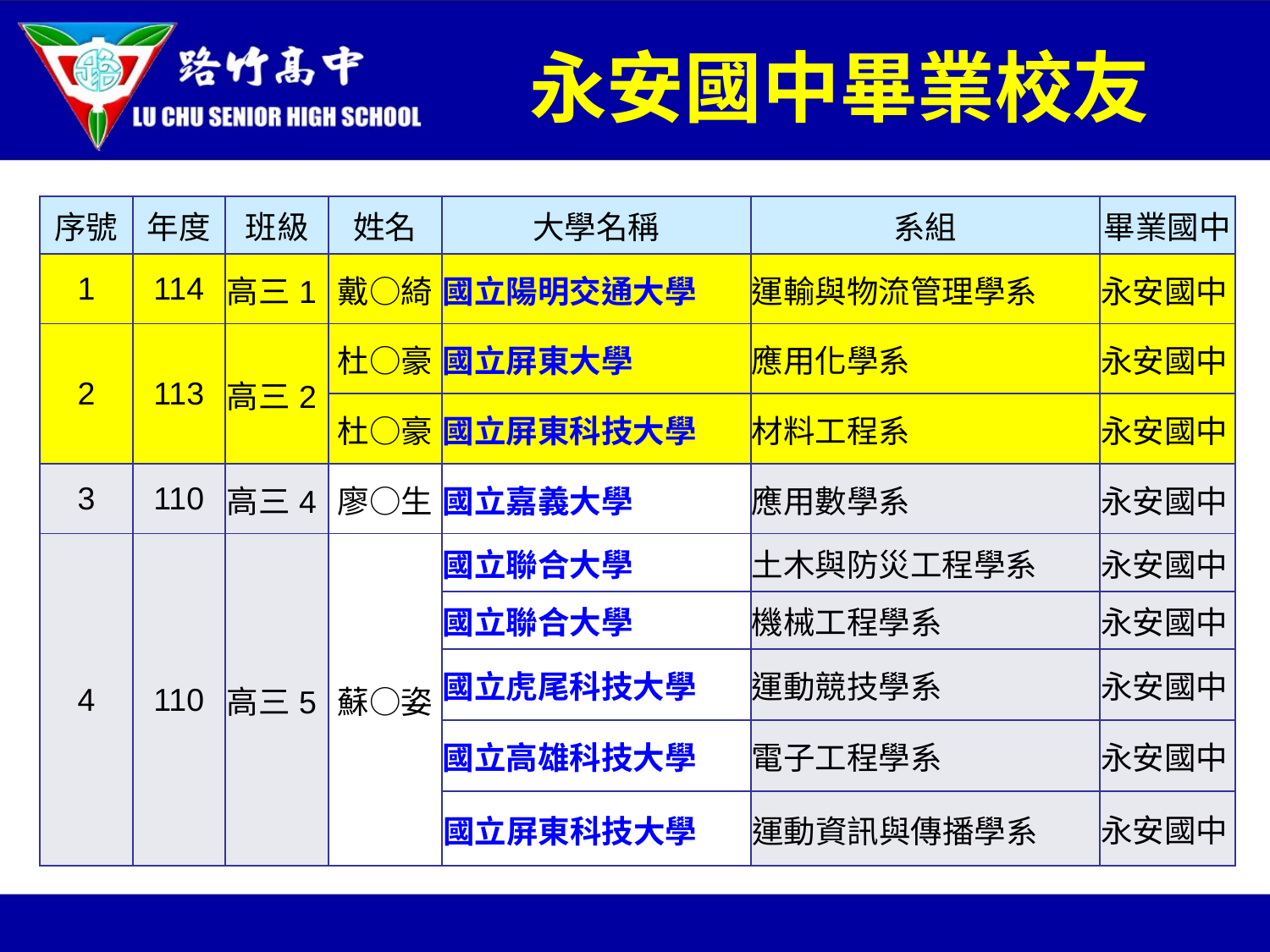

# 永安國中畢業校友
| 序號 | 年度 | 班級 | 姓名 | 大學名稱 | 系組 | 畢業國中 |
| --- | --- | --- | --- | --- | --- | --- |
| 1 | 114 | 高三1 | 戴○綺 | 國立陽明交通大學 | 運輸與物流管理學系 | 永安國中 |
| 2 | 113 | 高三2 | 杜○豪 | 國立屏東大學 | 應用化學系 | 永安國中 |
|  |  |  | 杜○豪 | 國立屏東科技大學 | 材料工程系 | 永安國中 |
| 3 | 110 | 高三4 | 廖○生 | 國立嘉義大學 | 應用數學系 | 永安國中 |
| 4 | 110 | 高三5 | 蘇○姿 | 國立聯合大學 | 土木與防災工程學系 | 永安國中 |
|  |  |  |  | 國立聯合大學 | 機械工程學系 | 永安國中 |
|  |  |  |  | 國立虎尾科技大學 | 運動競技學系 | 永安國中 |
|  |  |  |  | 國立高雄科技大學 | 電子工程學系 | 永安國中 |
|  |  |  |  | 國立屏東科技大學 | 運動資訊與傳播學系 | 永安國中 |